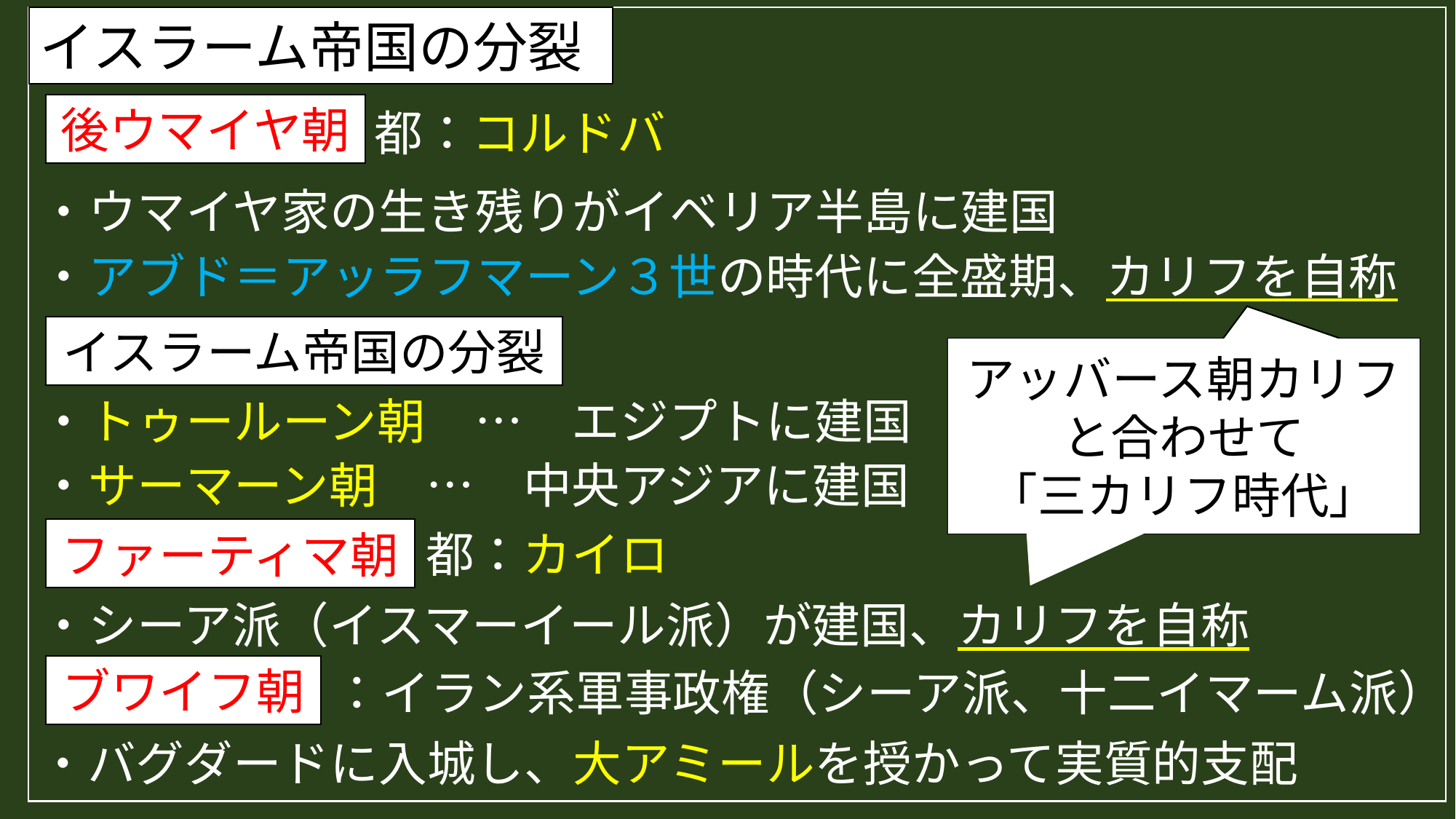

イスラーム帝国の分裂
後ウマイヤ朝
都：コルドバ
・ウマイヤ家の生き残りがイベリア半島に建国
・アブド＝アッラフマーン３世の時代に全盛期、カリフを自称
イスラーム帝国の分裂

アッバース朝カリフと合わせて
「三カリフ時代」
・トゥールーン朝　…　エジプトに建国
・サーマーン朝　…　中央アジアに建国
都：カイロ
ファーティマ朝
・シーア派（イスマーイール派）が建国、カリフを自称
ブワイフ朝
：イラン系軍事政権（シーア派、十二イマーム派）
・バグダードに入城し、大アミールを授かって実質的支配